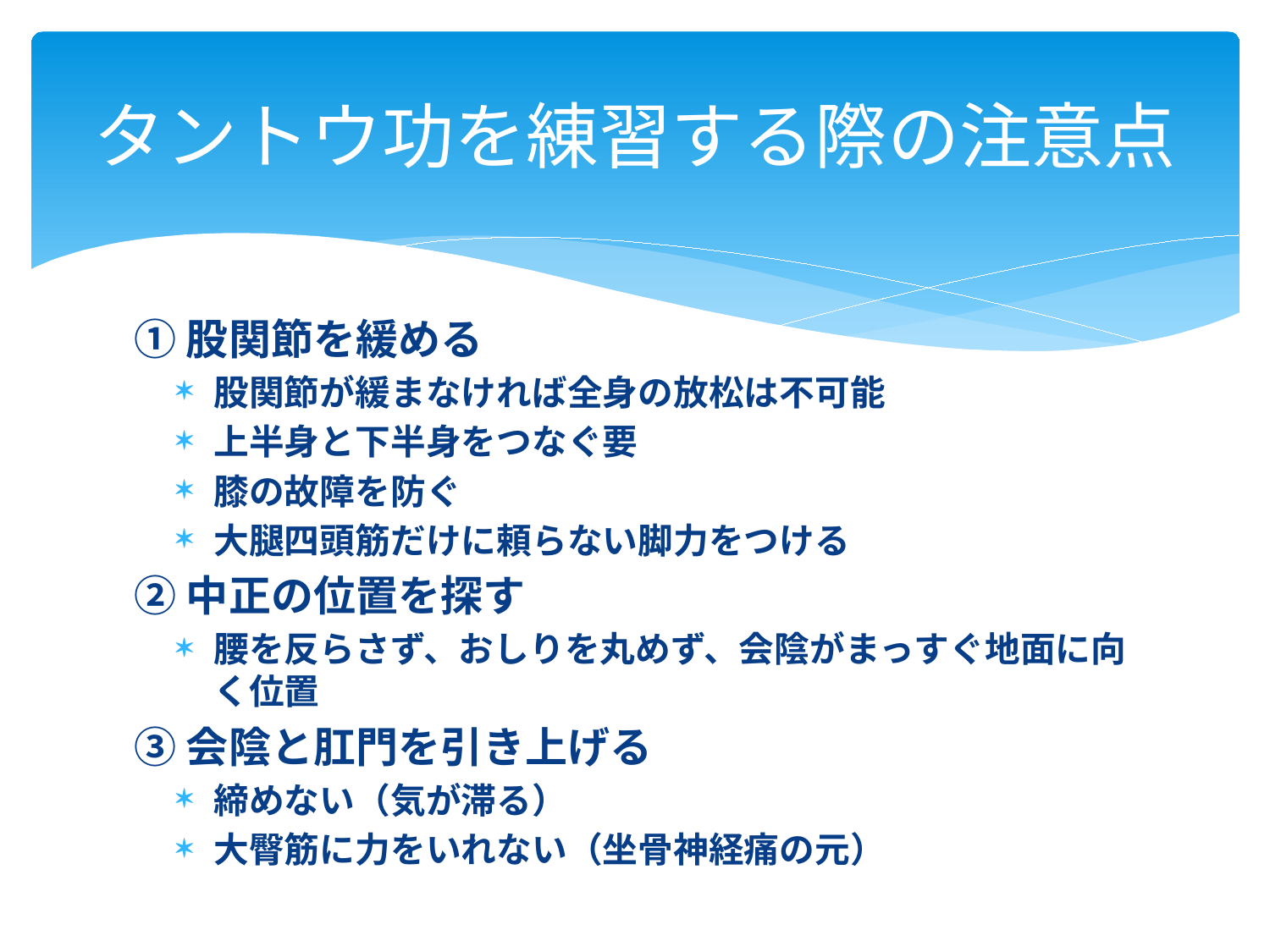

# タントウ功を練習する際の注意点
①股関節を緩める
股関節が緩まなければ全身の放松は不可能
上半身と下半身をつなぐ要
膝の故障を防ぐ
大腿四頭筋だけに頼らない脚力をつける
②中正の位置を探す
腰を反らさず、おしりを丸めず、会陰がまっすぐ地面に向く位置
③会陰と肛門を引き上げる
締めない（気が滞る）
大臀筋に力をいれない（坐骨神経痛の元）